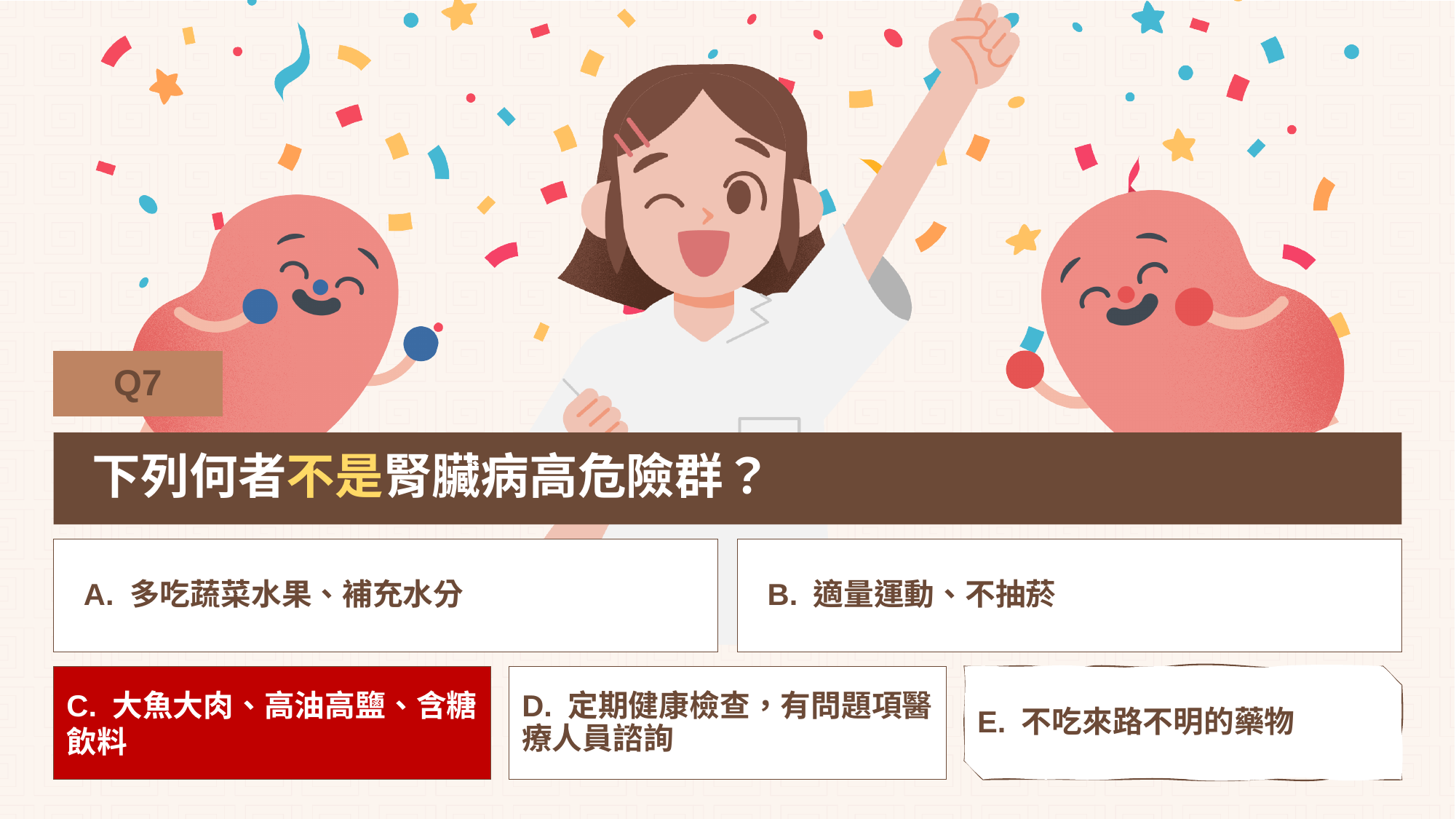

#

Q7
下列何者不是腎臟病高危險群？
A. 多吃蔬菜水果、補充水分
B. 適量運動、不抽菸
C. 大魚大肉、高油高鹽、含糖飲料
D. 定期健康檢查，有問題項醫療人員諮詢
E. 不吃來路不明的藥物